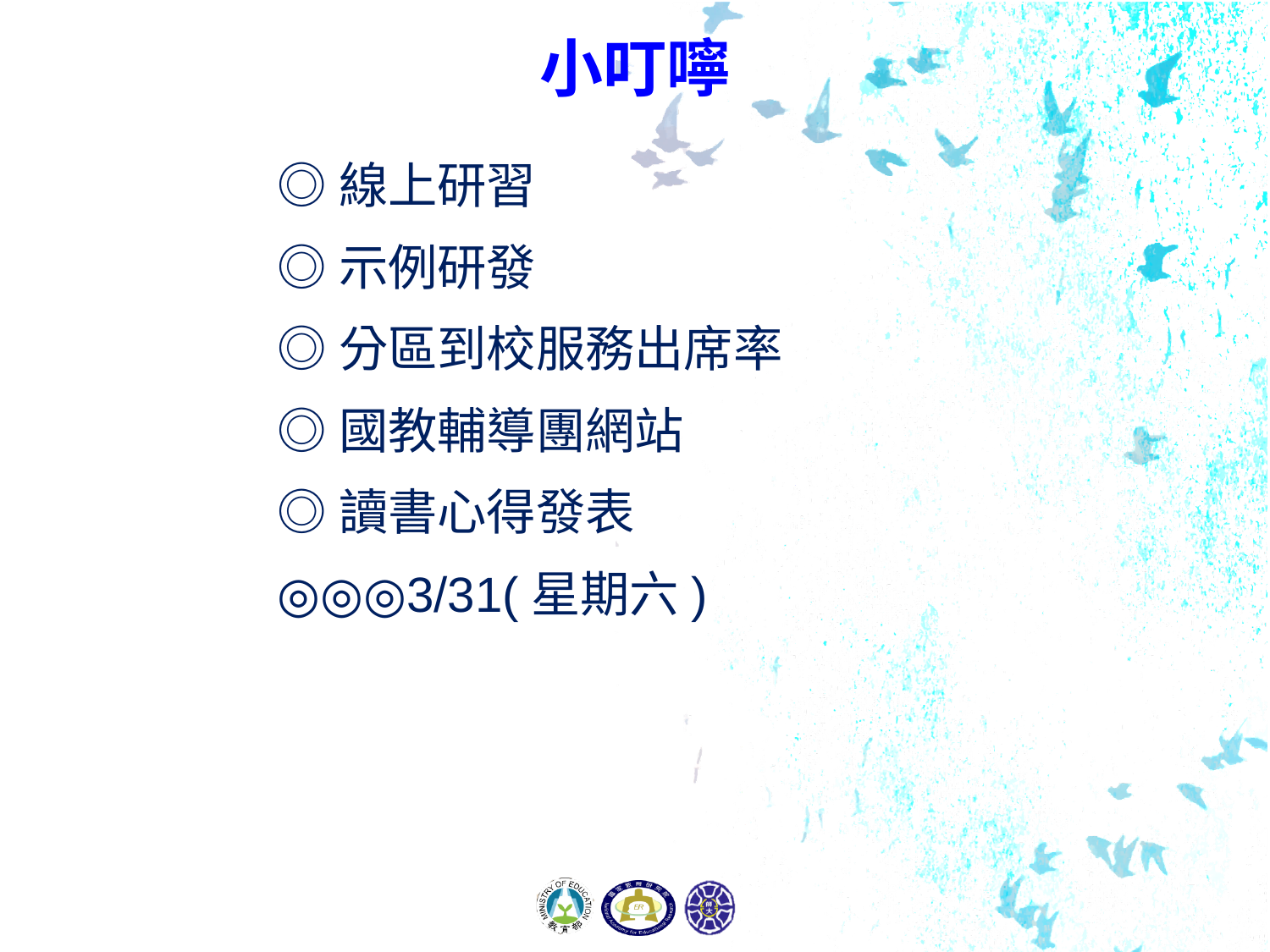

# 小叮嚀
◎線上研習
◎示例研發
◎分區到校服務出席率
◎國教輔導團網站
◎讀書心得發表
◎◎◎3/31(星期六)